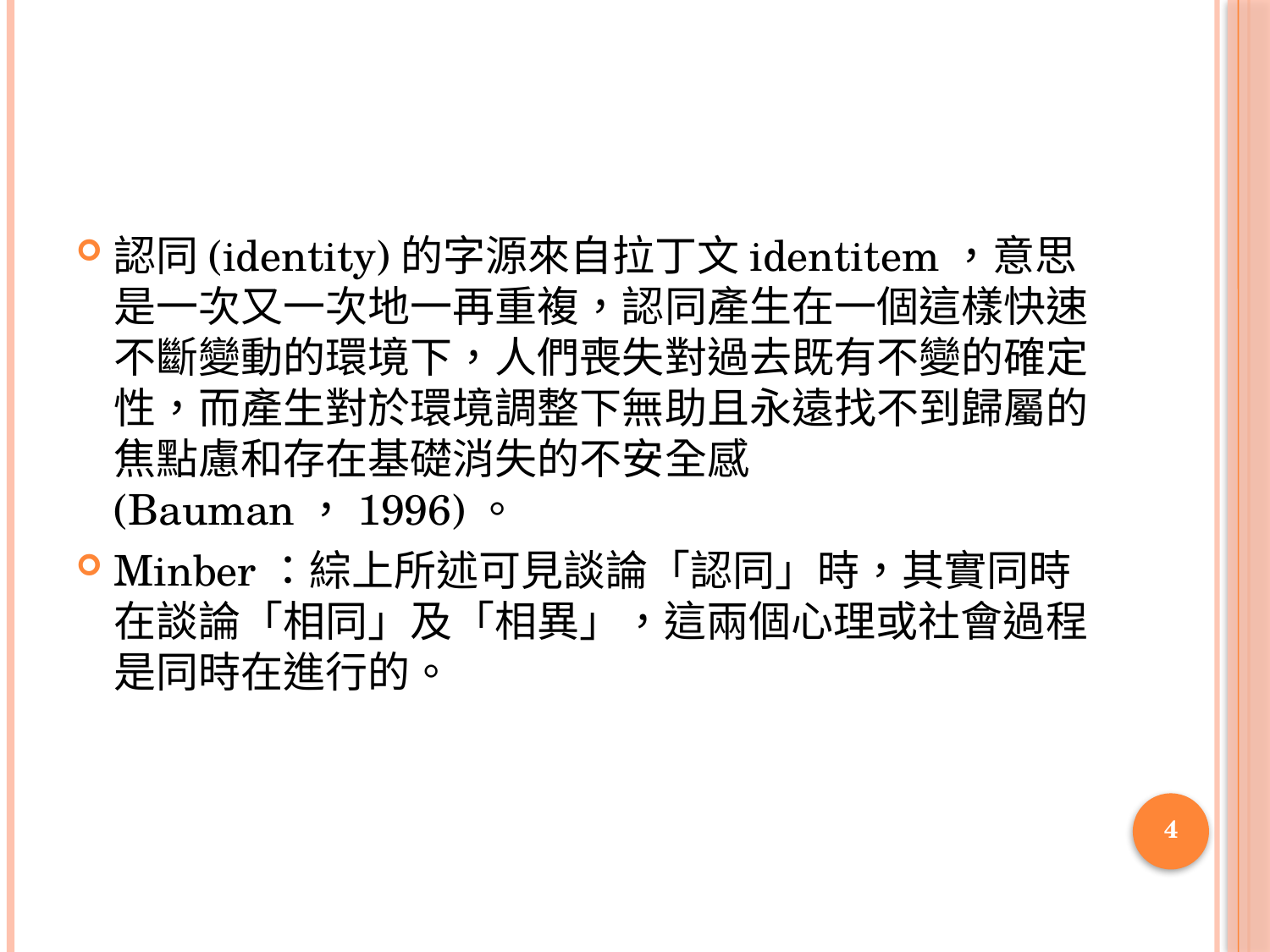

#
認同(identity)的字源來自拉丁文identitem，意思是一次又一次地一再重複，認同產生在一個這樣快速不斷變動的環境下，人們喪失對過去既有不變的確定性，而產生對於環境調整下無助且永遠找不到歸屬的焦點慮和存在基礎消失的不安全感(Bauman，1996)。
Minber：綜上所述可見談論「認同」時，其實同時在談論「相同」及「相異」，這兩個心理或社會過程是同時在進行的。
4